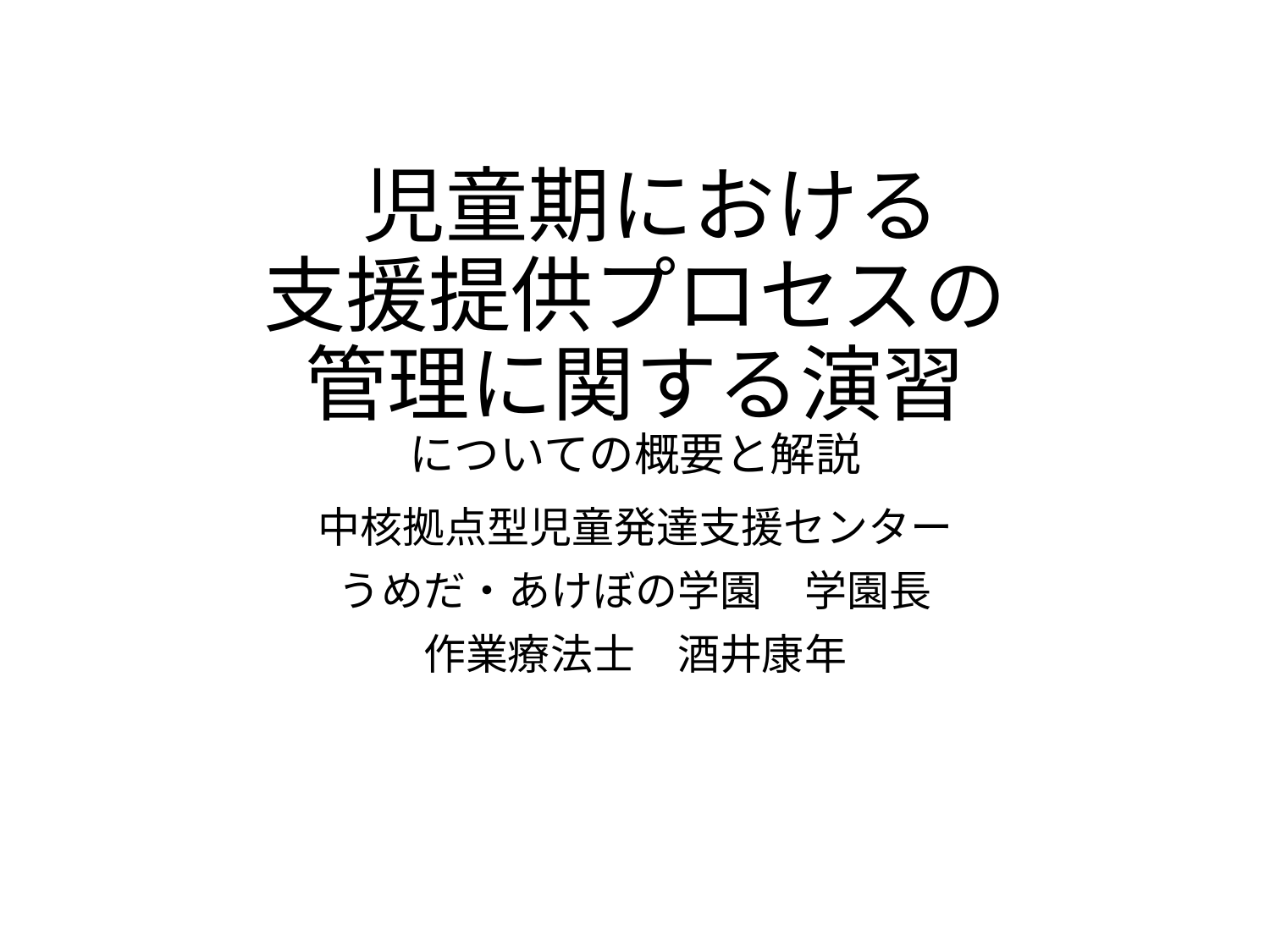

# 児童期における 支援提供プロセスの 管理に関する演習 についての概要と解説
中核拠点型児童発達支援センター
うめだ・あけぼの学園　学園長
作業療法士　酒井康年